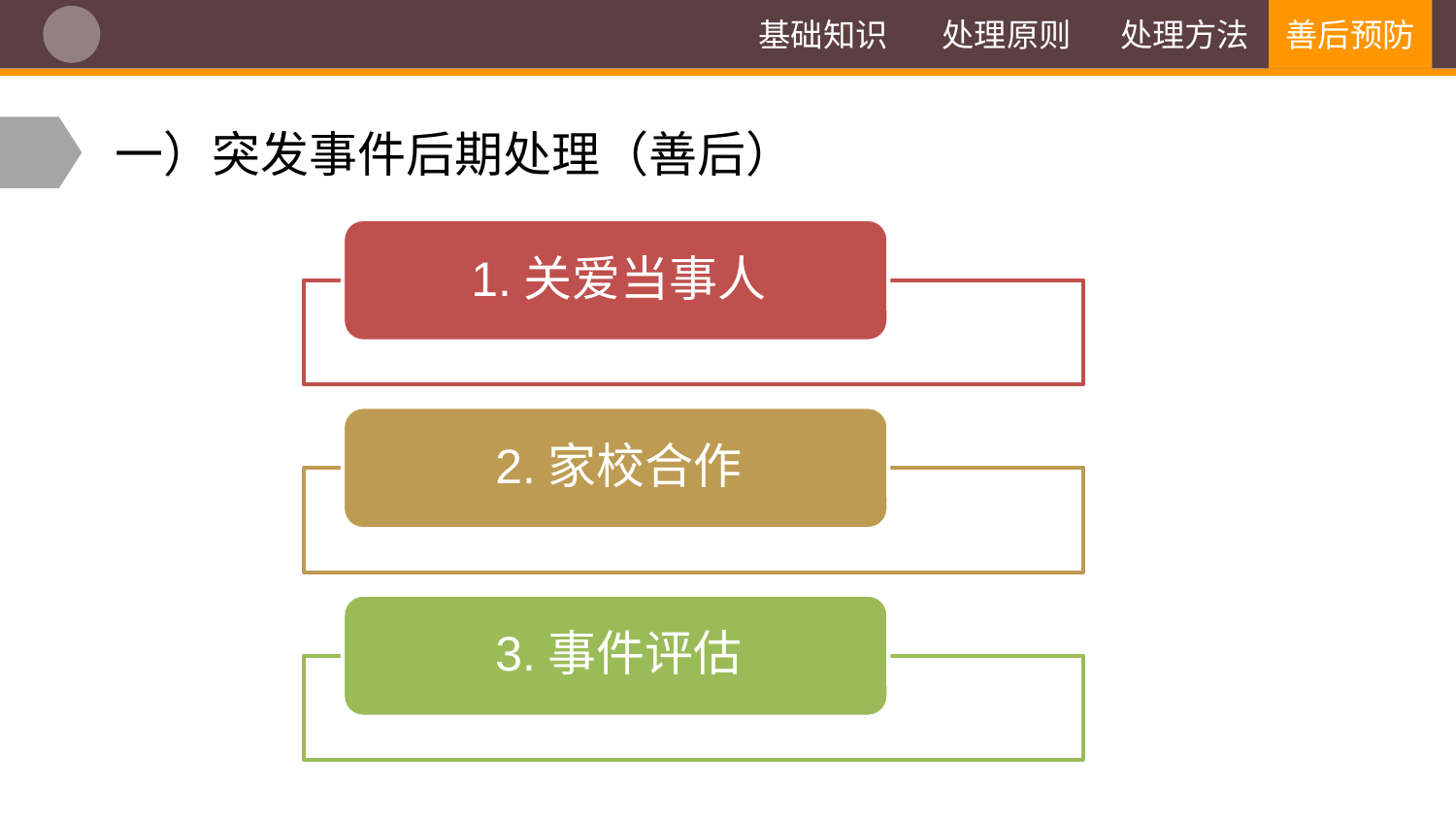

基础知识
处理原则
处理方法
善后预防

一）突发事件后期处理（善后）

1.关爱当事人
2.家校合作
3.事件评估